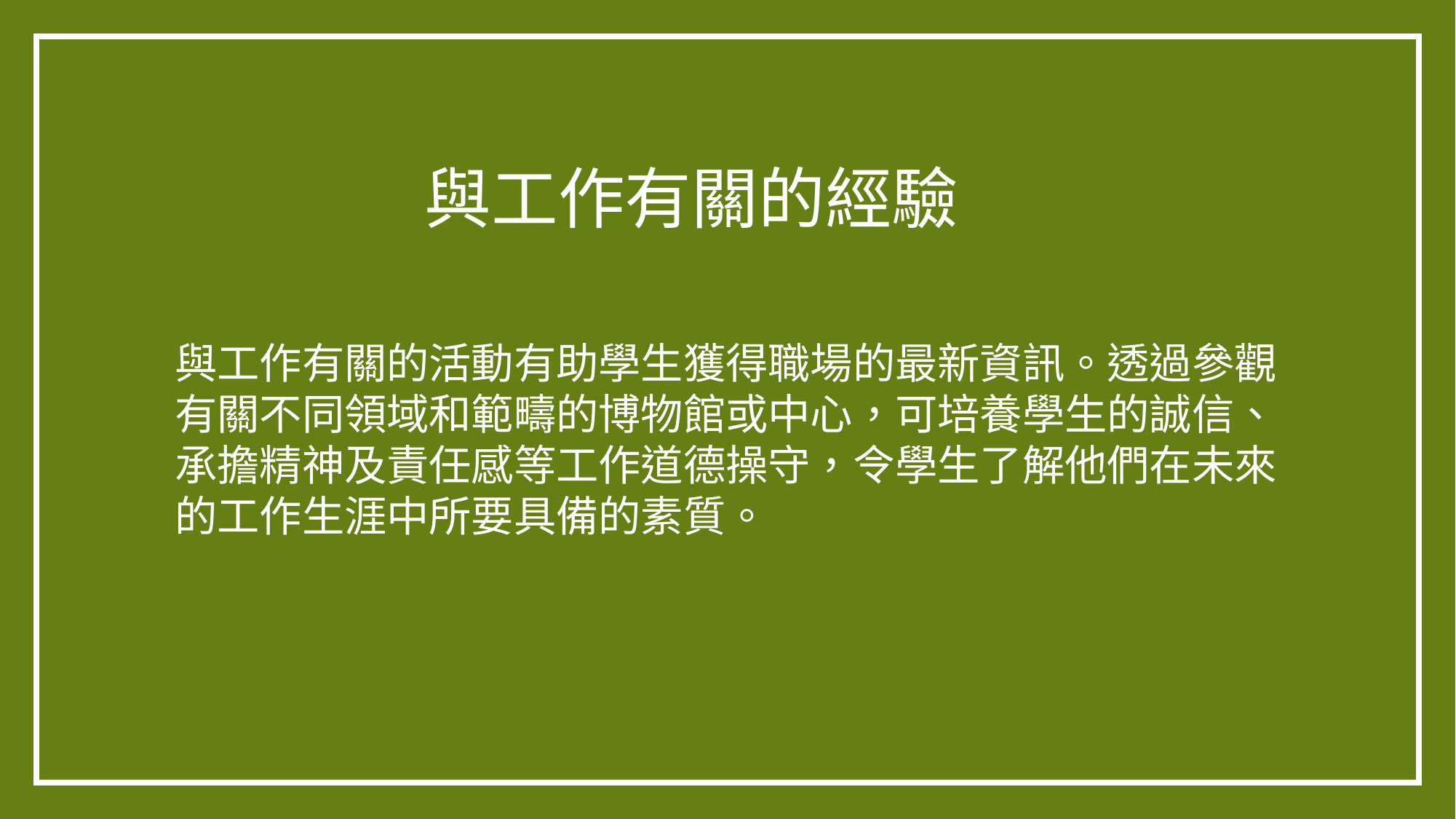

# 與工作有關的經驗
與工作有關的活動有助學生獲得職場的最新資訊。透過參觀有關不同領域和範疇的博物館或中心，可培養學生的誠信、承擔精神及責任感等工作道德操守，令學生了解他們在未來的工作生涯中所要具備的素質。